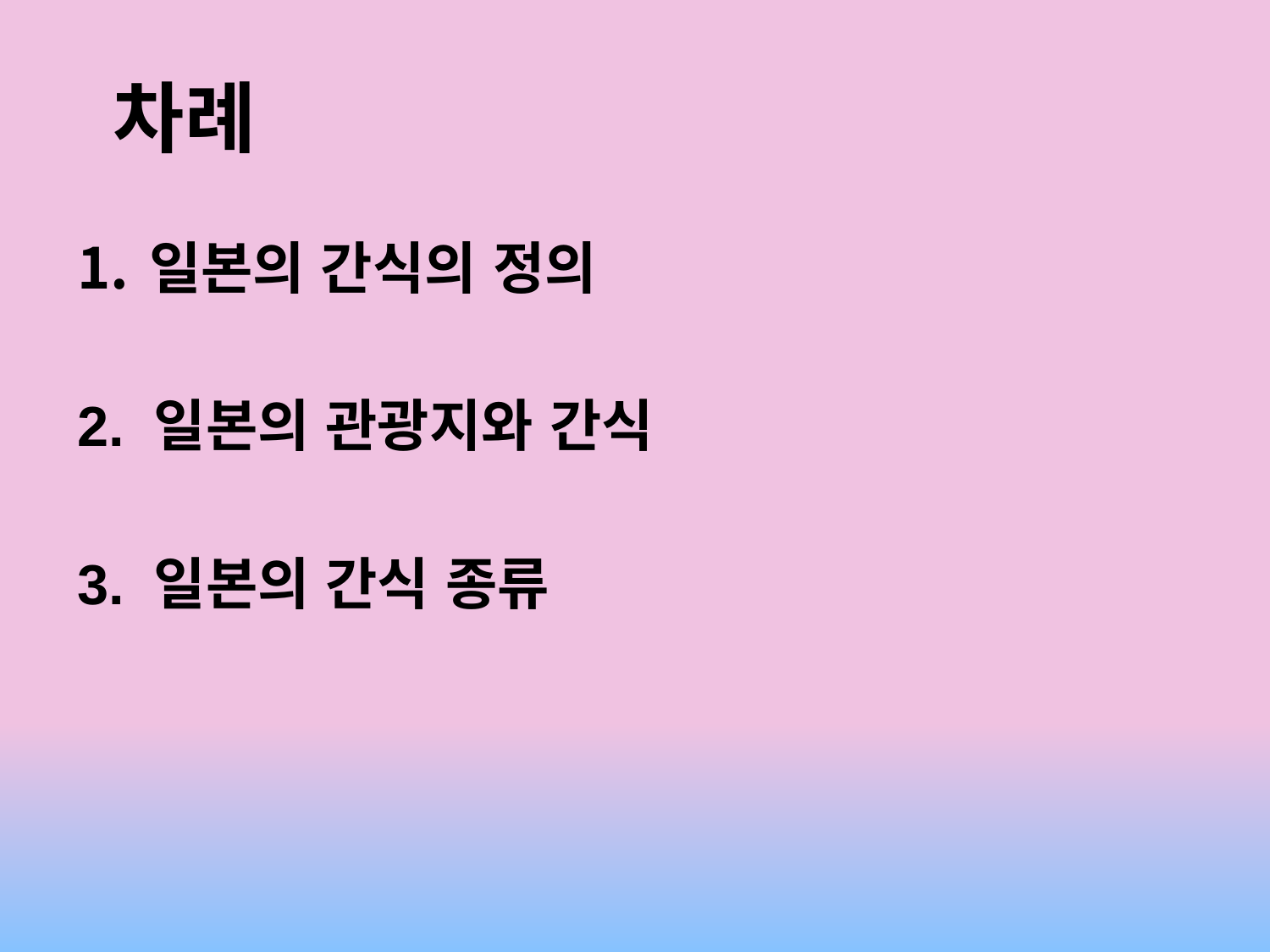

# 차례
일본의 간식의 정의

2. 일본의 관광지와 간식

3. 일본의 간식 종류